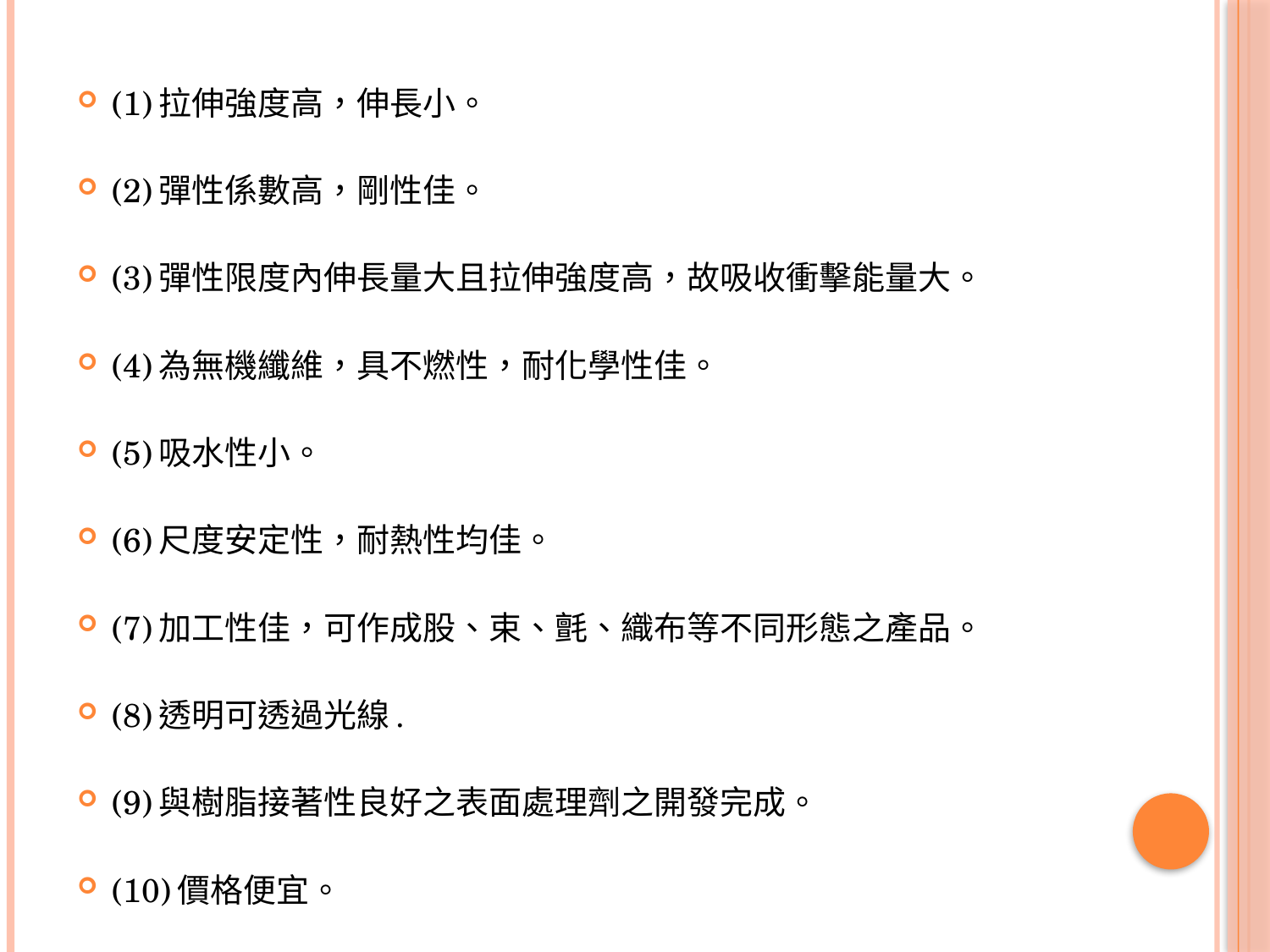

#
(1)拉伸強度高，伸長小。
(2)彈性係數高，剛性佳。
(3)彈性限度內伸長量大且拉伸強度高，故吸收衝擊能量大。
(4)為無機纖維，具不燃性，耐化學性佳。
(5)吸水性小。
(6)尺度安定性，耐熱性均佳。
(7)加工性佳，可作成股、束、氈、織布等不同形態之產品。
(8)透明可透過光線.
(9)與樹脂接著性良好之表面處理劑之開發完成。
(10)價格便宜。